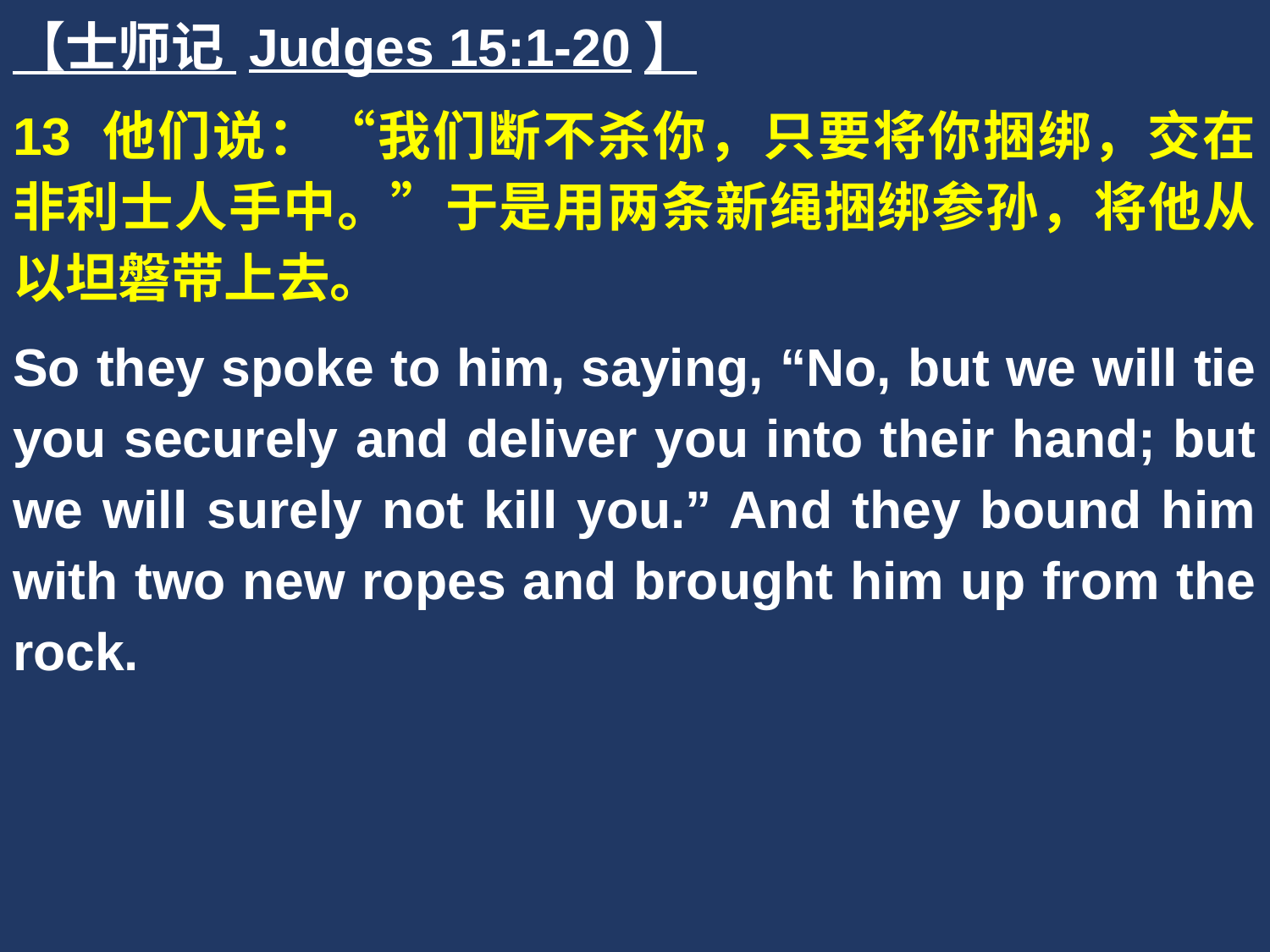

【士师记 Judges 15:1-20】
13 他们说：“我们断不杀你，只要将你捆绑，交在非利士人手中。”于是用两条新绳捆绑参孙，将他从以坦磐带上去。
So they spoke to him, saying, “No, but we will tie you securely and deliver you into their hand; but we will surely not kill you.” And they bound him with two new ropes and brought him up from the rock.